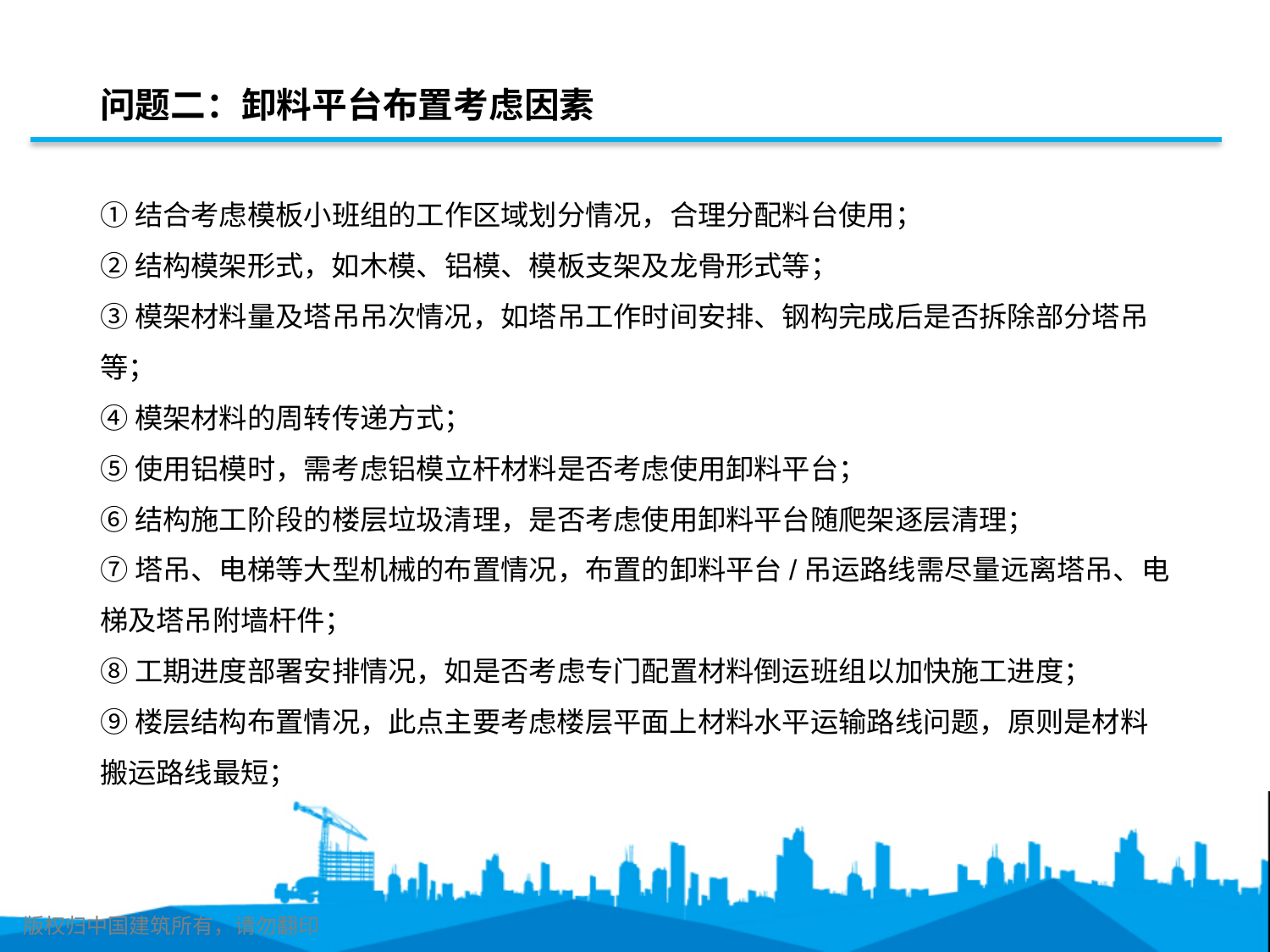

问题二：卸料平台布置考虑因素
①结合考虑模板小班组的工作区域划分情况，合理分配料台使用；
②结构模架形式，如木模、铝模、模板支架及龙骨形式等；
③模架材料量及塔吊吊次情况，如塔吊工作时间安排、钢构完成后是否拆除部分塔吊等；
④模架材料的周转传递方式；
⑤使用铝模时，需考虑铝模立杆材料是否考虑使用卸料平台；
⑥结构施工阶段的楼层垃圾清理，是否考虑使用卸料平台随爬架逐层清理；
⑦塔吊、电梯等大型机械的布置情况，布置的卸料平台/吊运路线需尽量远离塔吊、电梯及塔吊附墙杆件；
⑧工期进度部署安排情况，如是否考虑专门配置材料倒运班组以加快施工进度；
⑨楼层结构布置情况，此点主要考虑楼层平面上材料水平运输路线问题，原则是材料搬运路线最短；
49
版权归中国建筑所有，请勿翻印